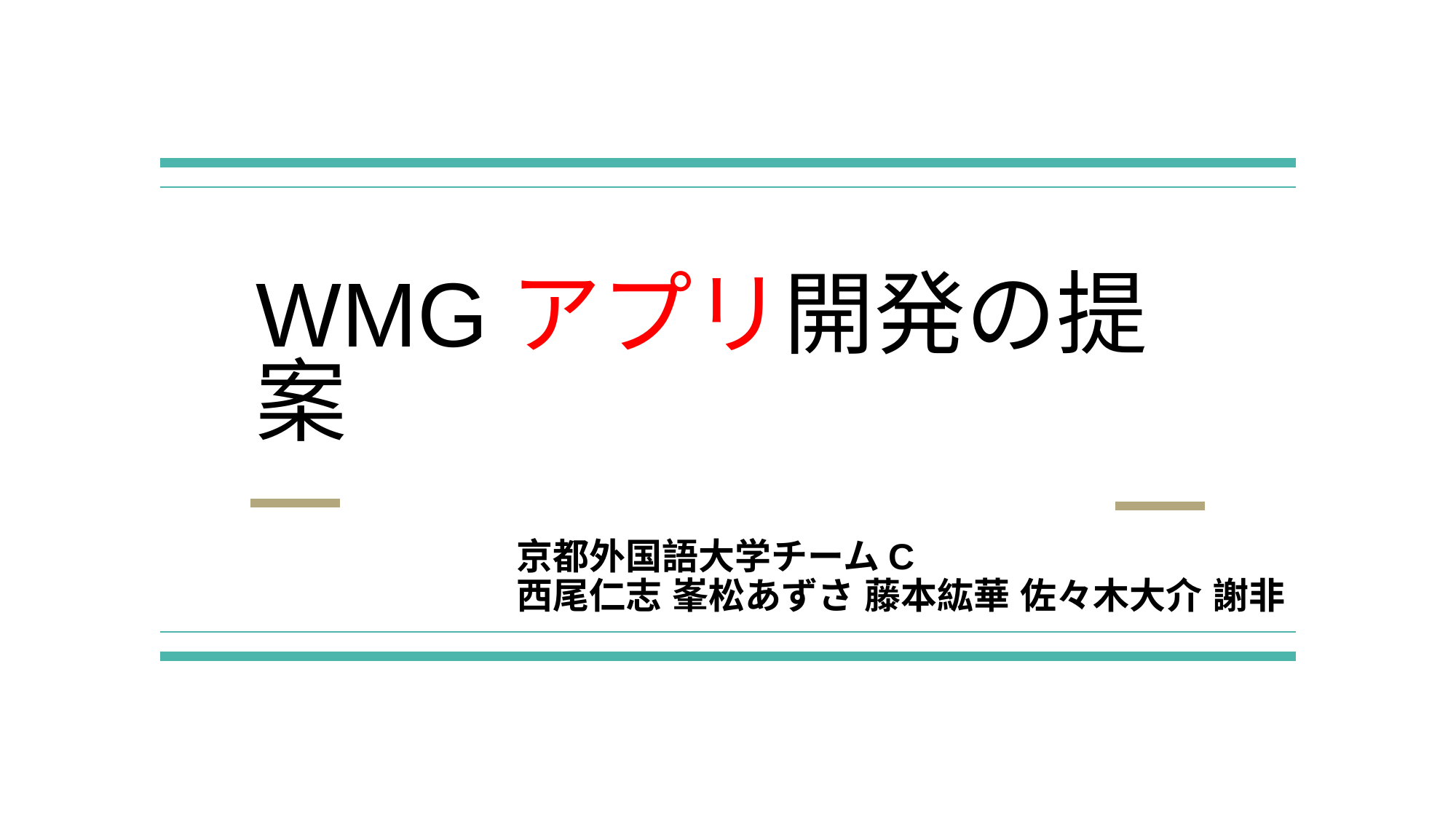

# WMGアプリ開発の提案
京都外国語大学チームC
西尾仁志 峯松あずさ 藤本紘華 佐々木大介 謝非